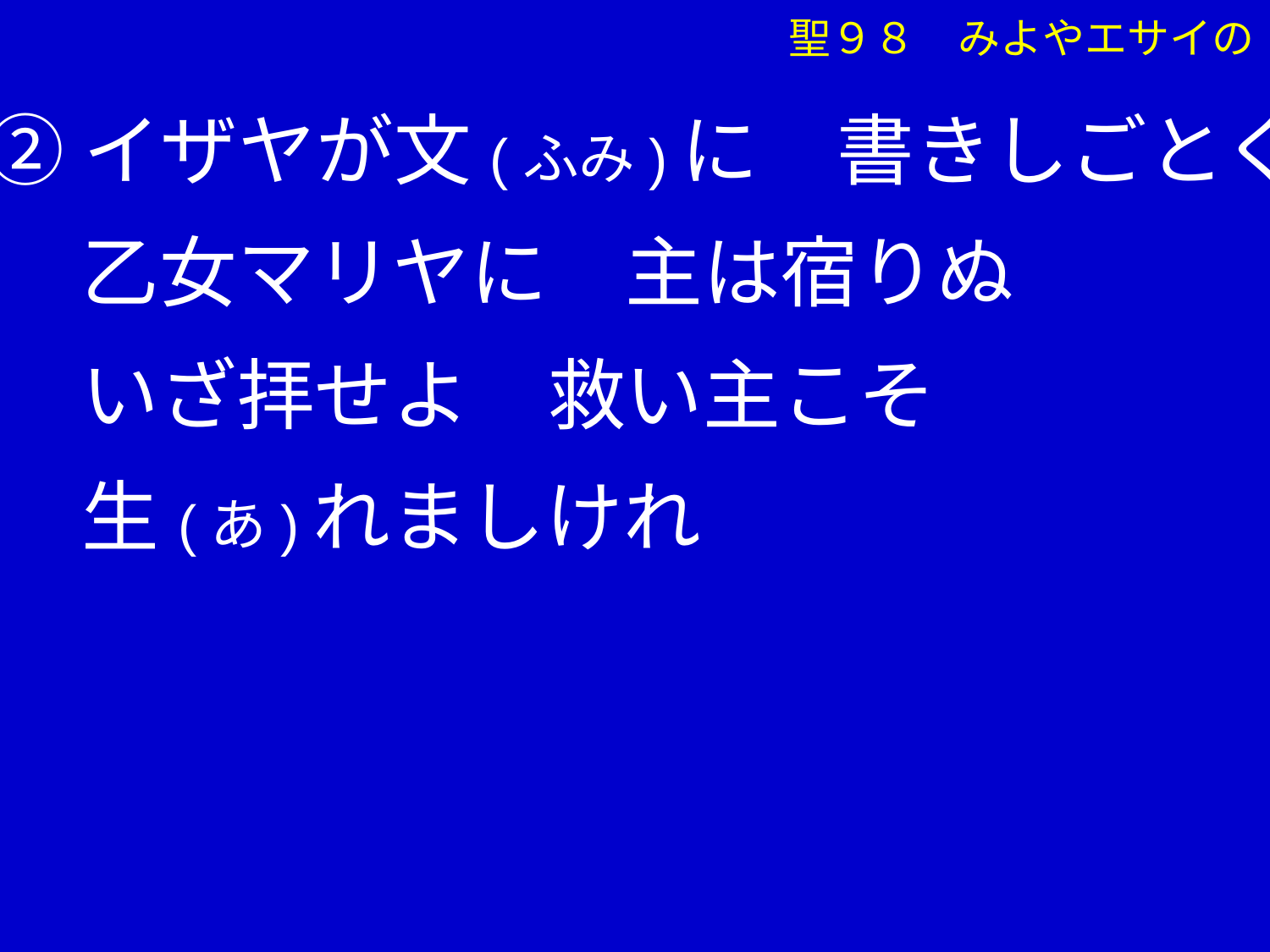

②イザヤが文(ふみ)に　書きしごとく
　 乙女マリヤに　主は宿りぬ
　 いざ拝せよ　救い主こそ
　 生(あ)れましけれ

聖９８　みよやエサイの